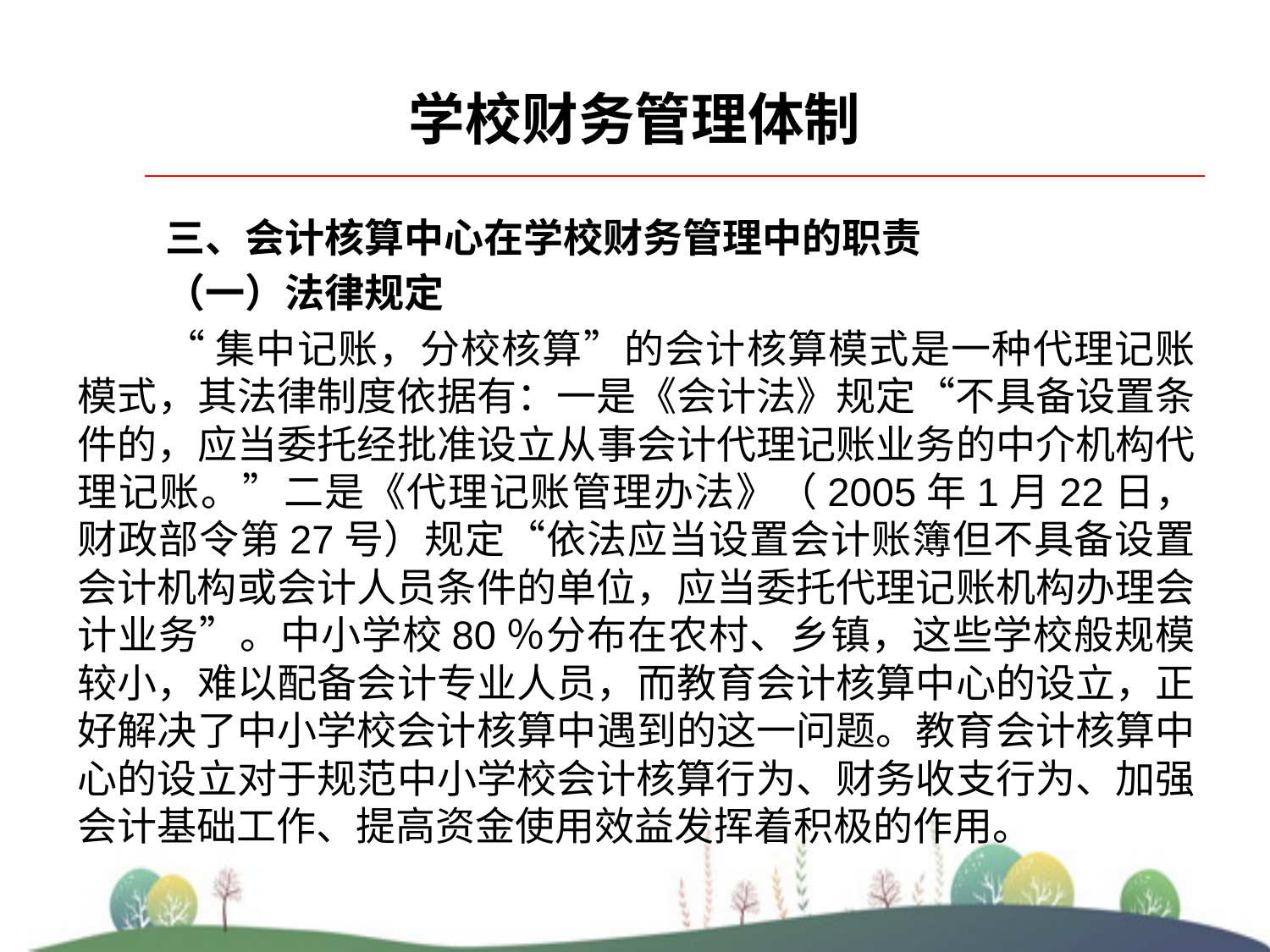

# 学校财务管理体制
三、会计核算中心在学校财务管理中的职责
（一）法律规定
“集中记账，分校核算”的会计核算模式是一种代理记账模式，其法律制度依据有：一是《会计法》规定“不具备设置条件的，应当委托经批准设立从事会计代理记账业务的中介机构代理记账。”二是《代理记账管理办法》（2005年1月22日，财政部令第27号）规定“依法应当设置会计账簿但不具备设置会计机构或会计人员条件的单位，应当委托代理记账机构办理会计业务”。中小学校80％分布在农村、乡镇，这些学校般规模较小，难以配备会计专业人员，而教育会计核算中心的设立，正好解决了中小学校会计核算中遇到的这一问题。教育会计核算中心的设立对于规范中小学校会计核算行为、财务收支行为、加强会计基础工作、提高资金使用效益发挥着积极的作用。